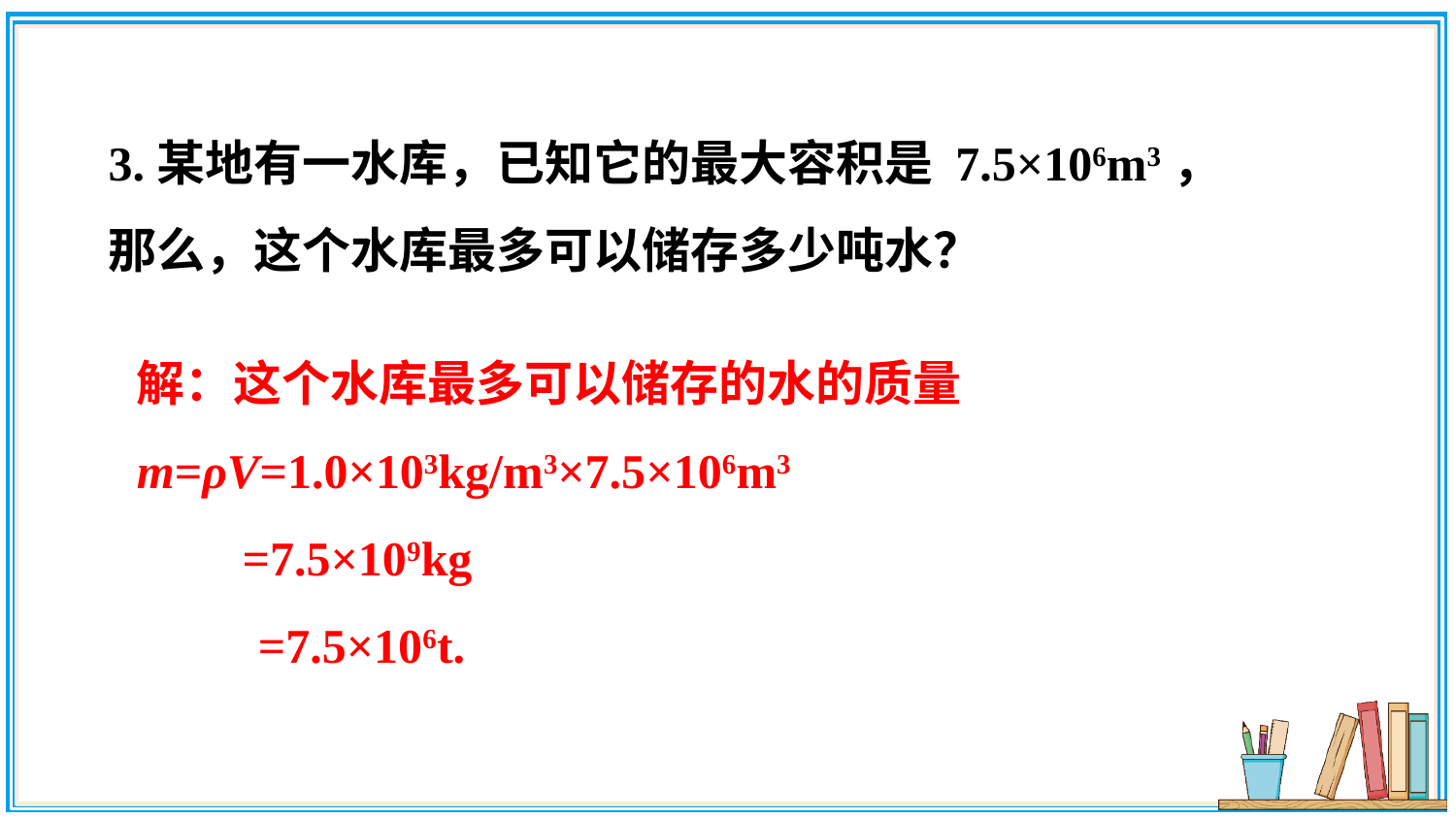

3.某地有一水库，已知它的最大容积是 7.5×106m3，那么，这个水库最多可以储存多少吨水？
解：这个水库最多可以储存的水的质量m=ρV=1.0×103kg/m3×7.5×106m3
               =7.5×109kg
          =7.5×106t.